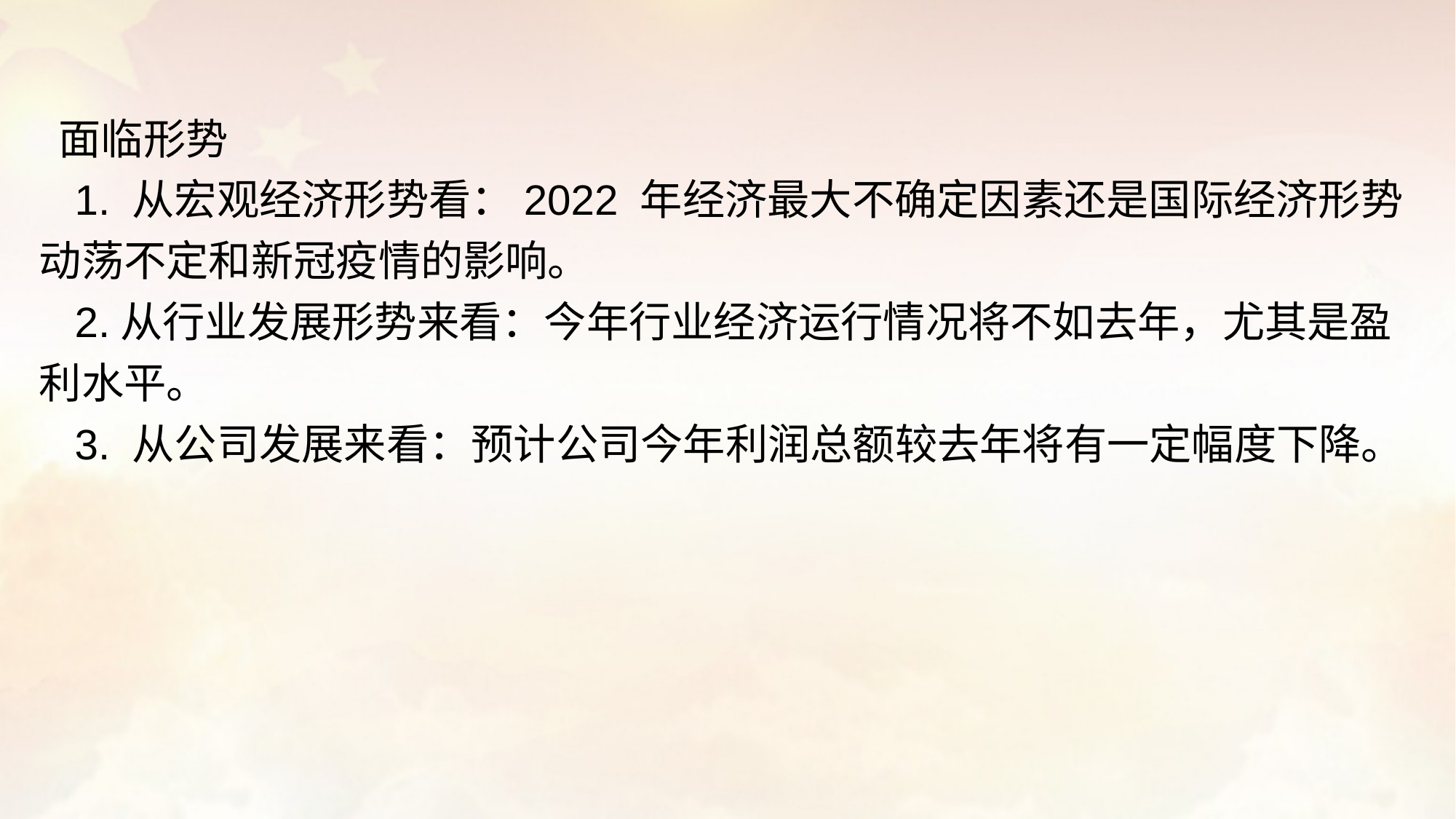

面临形势
   1. 从宏观经济形势看：2022 年经济最大不确定因素还是国际经济形势动荡不定和新冠疫情的影响。
   2.从行业发展形势来看：今年行业经济运行情况将不如去年，尤其是盈利水平。
   3. 从公司发展来看：预计公司今年利润总额较去年将有一定幅度下降。